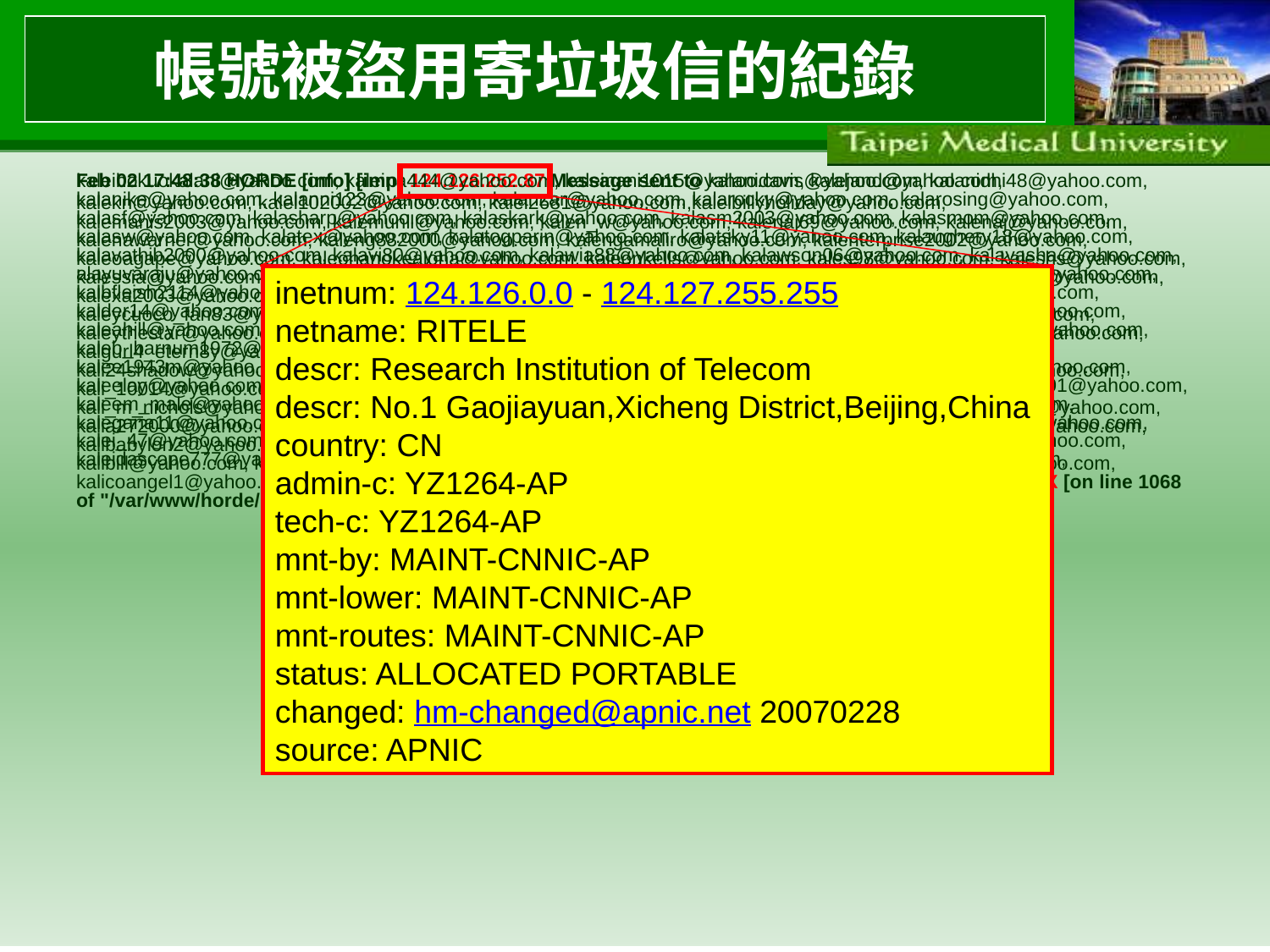

# 帳號被盜用寄垃圾信的紀錄
Feb 02 17:48:38 HORDE [info] [imp] 124.126.252.87 Message sent to kalanidavis@yahoo.com, kalanidhi48@yahoo.com, kalanike@yahoo.com, kalanni123@yahoo.com, kalanzar@yahoo.com, kalarocky@yahoo.com, kalarosing@yahoo.com, kalasf@yahoo.com, kalasharp@yahoo.com, kalaskark@yahoo.com, kalasm2003@yahoo.com, kalasmom@yahoo.com, kalasw@yahoo.com, kalatex@yahoo.com, kalatogparin@yahoo.com, kalatsky11@yahoo.com, kalaughery18@yahoo.com, kalavathib2000@yahoo.com, kalavi80@yahoo.com, kalawia88@yahoo.com, kalawson06@yahoo.com, kalayasha@yahoo.com, alayuvaraju@yahoo.com,kalazus_82@yahoo.com, kalba00@yahoo.com, kalbacken@yahoo.com, kalbaz_2000@yahoo.com, kalbfleish2114@yahoo.com, kalbul@yahoo.com, kalco_sys@yahoo.com, kalcrfwolf@yahoo.com, kaldasl@yahoo.com, kalder14@yahoo.com, kaldi_med@yahoo.com, kale20042001@yahoo.com, kale2006@yahoo.com, kaleabt@yahoo.com, kaleahill@yahoo.com, kaleamon@yahoo.com, kaleandrew_86@yahoo.com,  kaleastar@yahoo.com, kaleb900@yahoo.com, kaleb_barnum1972@yahoo.com, kaleb_cash@yahoo.com, kaledac@yahoo.com, kaledaed@yahoo.com, kalee1943m@yahoo.com, kalee81@yahoo.com, kaleefwali@yahoo.com, kaleeg26@yahoo.com, kaleegirl45@yahoo.com, kaleelay@yahoo.com, kaleem50@yahoo.com, kaleem66@yahoo.com, kaleem_777@yahoo.com, kaleem_kht2001@yahoo.com, kaleem_male@yahoo.com, kaleem_rizwan@yahoo.com, kaleemsatti@yahoo.com, kaleemullah_khan@yahoo.com, kalegana11@yahoo.com, kalehua76@yahoo.com, kalei1337@yahoo.com, kalei22202@yahoo.com, kalei_127@yahoo.com, kalei_47@yahoo.com, kalei_9@yahoo.com, kalei_akauz1@yahoo.com, kalei_day@yahoo.com, kalei_girl08@yahoo.com, kaleidascope777@yahoo.com, kaleighgriffin@yahoo.com, kaleighsmomlori@yahoo.com, kaleigirl777@yahoo.com,

kaleihokuokalani@yahoo.com, kaleina444@yahoo.com, kaleinani1015@yahoo.com, kalejand@yahoo.com,
kalekn@yahoo.com, kalel102002@yahoo.com, kalel2681@yahoo.com,kalelbillyholiday@yahoo.com, kalemanis2003@yahoo.com, kalemunll@yahoo.com, kalen_w@yahoo.com, kalenaj69@yahoo.com, kalenaj@yahoo.com, kalenawarner@yahoo.com, kaleng882000@yahoo.com, kalengamaliro@yahoo.com, kalenterprise2002@yahoo.com, kaleoagape@yahoo.com, kaleohanokealoha@yahoo.com, kaleonkells@yahoo.com, kales98@yahoo.com, kaleshs@yahoo.com, kalessia@yahoo.com, kalessinblue@yahoo.com, kalewis064@yahoo.com, kalewis513@yahoo.com, kalewis_77@yahoo.com, kalexa2003@yahoo.com, kalexa3864@yahoo.com, kalexander1008@yahoo.com, kaley.rosenberg@yahoo.com, kaleycuoco_fan83@yahoo.com, kaleyhamilton@yahoo.com, kaleylovesyou@yahoo.com, kaleys65roses@yahoo.com, kaleythestar@yahoo.com, kalfarmer1@yahoo.com, kalfredo65@yahoo.com, kalgal_mr@yahoo.com, kalgruss@yahoo.com, kalgurl4_etern8y@yahoo.com, kalh4387@yahoo.com, kali.2345@yahoo.com, kali13632@yahoo.com, kali24shadow@yahoo.com,kali4099@yahoo.com, kali4692003@yahoo.com, kali4nkid@yahoo.com, kali75b@yahoo.com, kali_10014@yahoo.com, kali_elenkov@yahoo.com, kali_khunou@yahoo.com, kali_laska@yahoo.com, kali_m_nichols@yahoo.com, kali_malk@yahoo.com, kali_mckenzy@yahoo.com, kali_olive@yahoo.com, kali_r1@yahoo.com, kalia272000@yahoo.com, kalia313@yahoo.com, kalia_vipin@yahoo.com, kalialonza1@yahoo.com, kalianne1@yahoo.com, kalibabylon2@yahoo.com, kalibambam@yahoo.com, kalibar72286@yahoo.com, kalibchbum80@yahoo.com, kalibill@yahoo.com, kalibugan11@yahoo.com, kalicarr42@yahoo.com, kalichism@yahoo.com, kalicialewis@yahoo.com, kalicoangel1@yahoo.com, kalicokat_13@yahoo.com, kalicokim@yahoo.com, kalicokitt@yahoo.com from XXXXX [on line 1068 of "/var/www/horde/imp/compose.php"]

inetnum: 124.126.0.0 - 124.127.255.255
netname: RITELE
descr: Research Institution of Telecom
descr: No.1 Gaojiayuan,Xicheng District,Beijing,China
country: CN
admin-c: YZ1264-AP
tech-c: YZ1264-AP
mnt-by: MAINT-CNNIC-AP
mnt-lower: MAINT-CNNIC-AP
mnt-routes: MAINT-CNNIC-AP
status: ALLOCATED PORTABLE
changed: hm-changed@apnic.net 20070228
source: APNIC